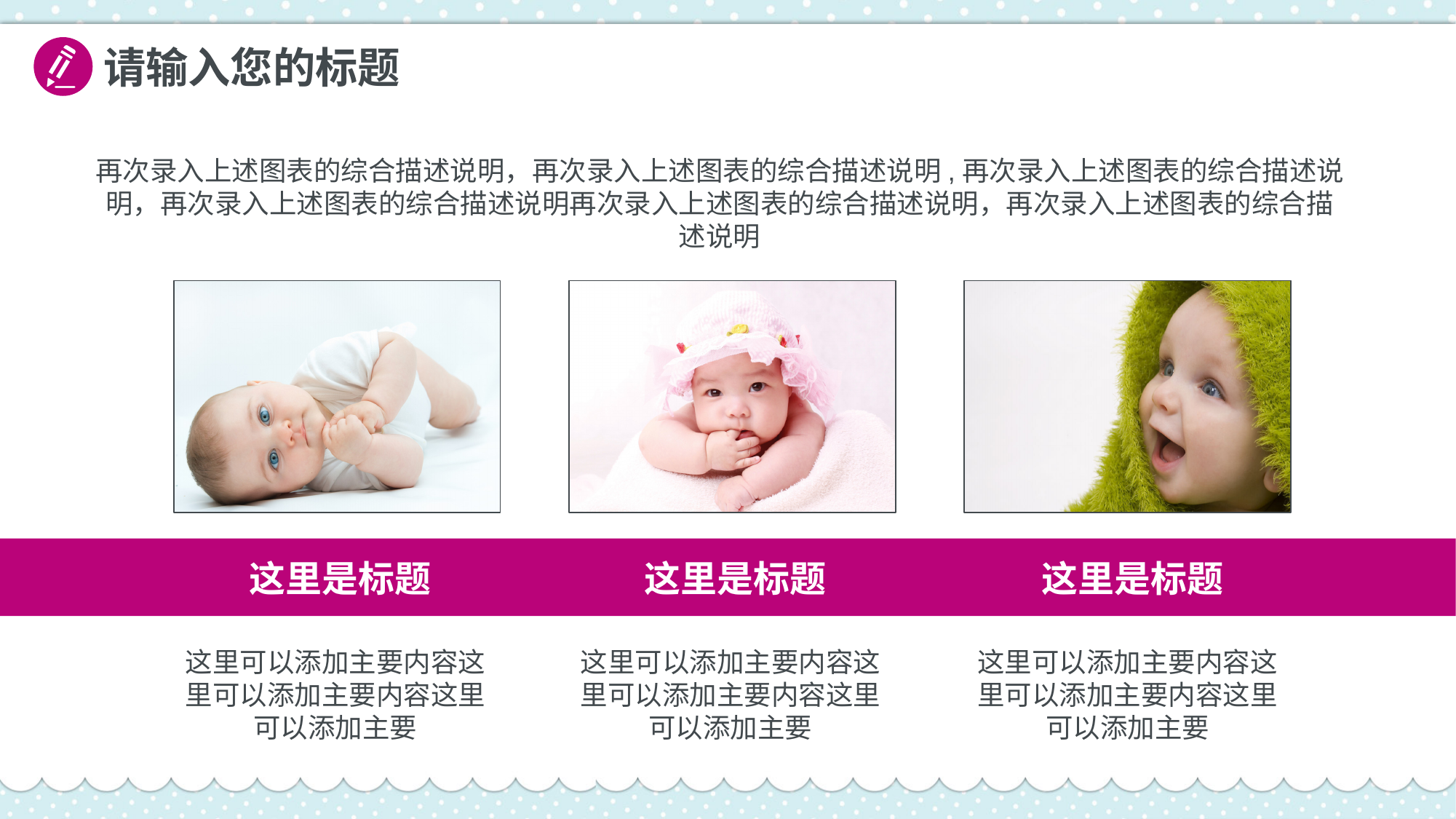

请输入您的标题

再次录入上述图表的综合描述说明，再次录入上述图表的综合描述说明,再次录入上述图表的综合描述说明，再次录入上述图表的综合描述说明再次录入上述图表的综合描述说明，再次录入上述图表的综合描述说明

这里是标题
这里是标题
这里是标题
这里可以添加主要内容这里可以添加主要内容这里可以添加主要
这里可以添加主要内容这里可以添加主要内容这里可以添加主要
这里可以添加主要内容这里可以添加主要内容这里可以添加主要